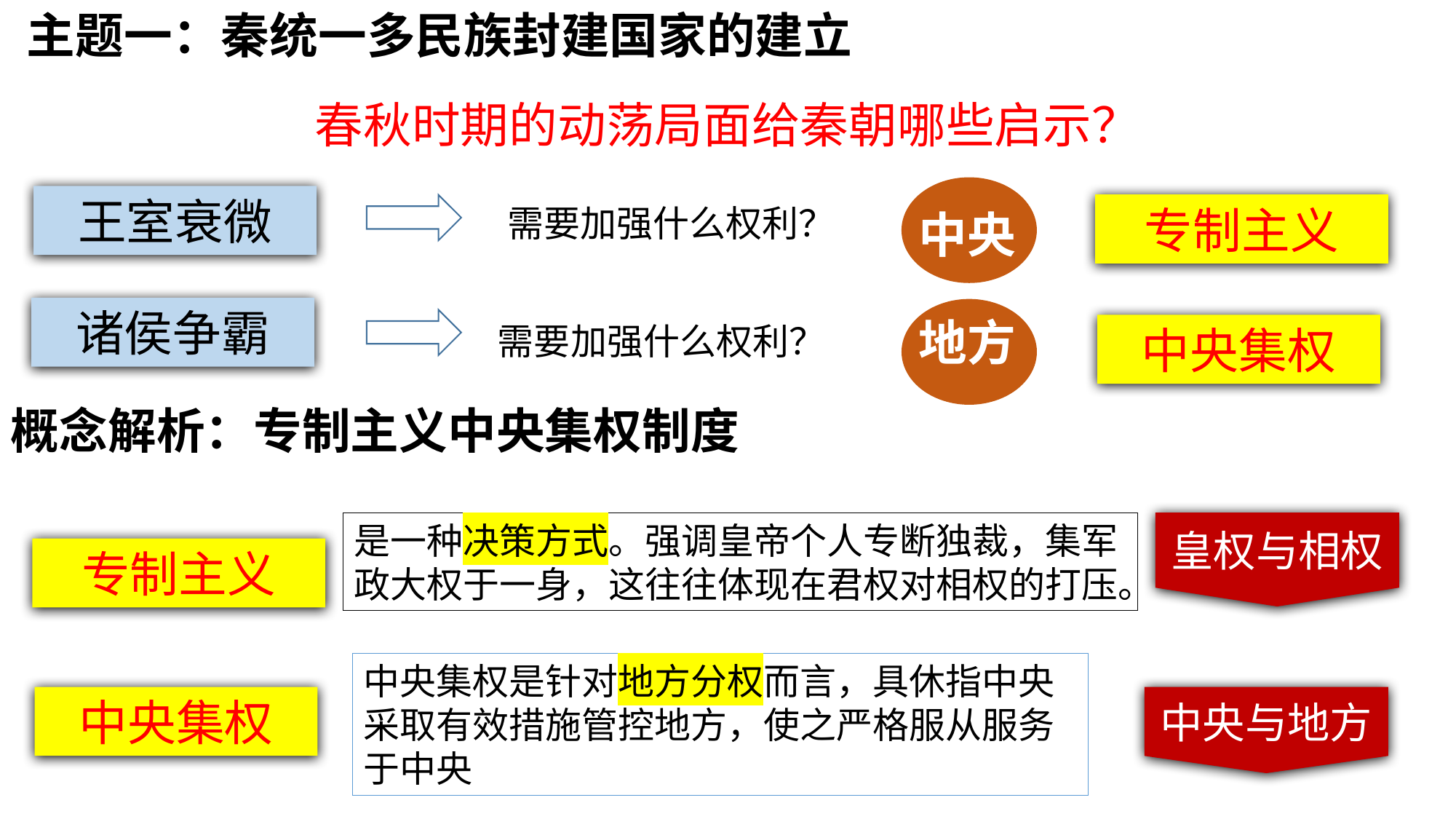

主题一：秦统一多民族封建国家的建立
春秋时期的动荡局面给秦朝哪些启示？

王室衰微
专制主义

需要加强什么权利？
中央
诸侯争霸

地方

需要加强什么权利？
中央集权
概念解析：专制主义中央集权制度
皇权与相权
是一种决策方式。强调皇帝个人专断独裁，集军政大权于一身，这往往体现在君权对相权的打压。
专制主义
中央集权是针对地方分权而言，具休指中央采取有效措施管控地方，使之严格服从服务于中央
中央集权
中央与地方